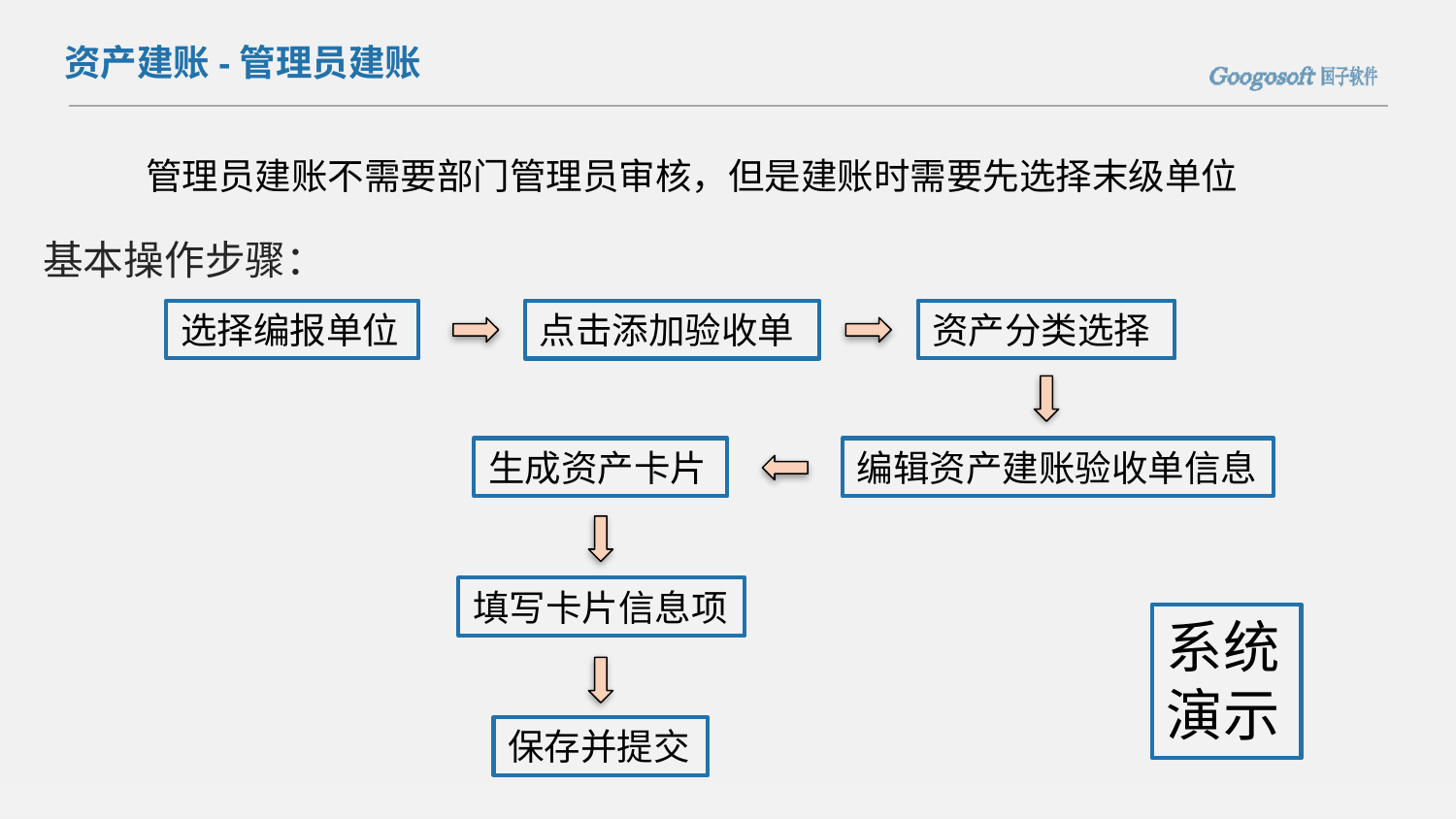

资产建账-管理员建账
管理员建账不需要部门管理员审核，但是建账时需要先选择末级单位
基本操作步骤：

选择编报单位
资产分类选择
点击添加验收单

生成资产卡片
编辑资产建账验收单信息

填写卡片信息项
系统演示

保存并提交